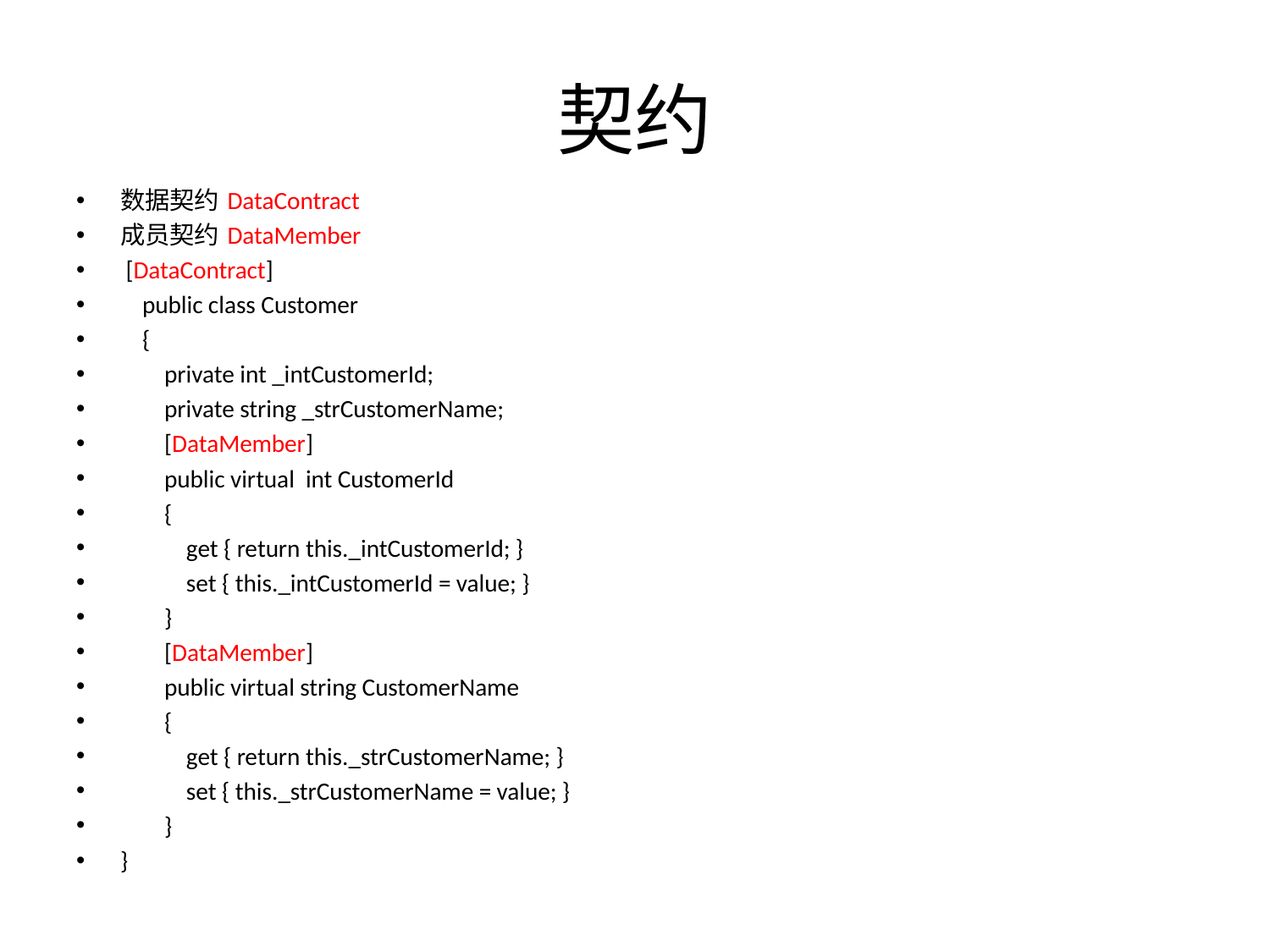

# 契约
数据契约 DataContract
成员契约 DataMember
 [DataContract]
    public class Customer
    {
        private int _intCustomerId;
        private string _strCustomerName;
        [DataMember]
        public virtual  int CustomerId
        {
            get { return this._intCustomerId; }
            set { this._intCustomerId = value; }
        }
        [DataMember]
        public virtual string CustomerName
        {
            get { return this._strCustomerName; }
            set { this._strCustomerName = value; }
        }
}